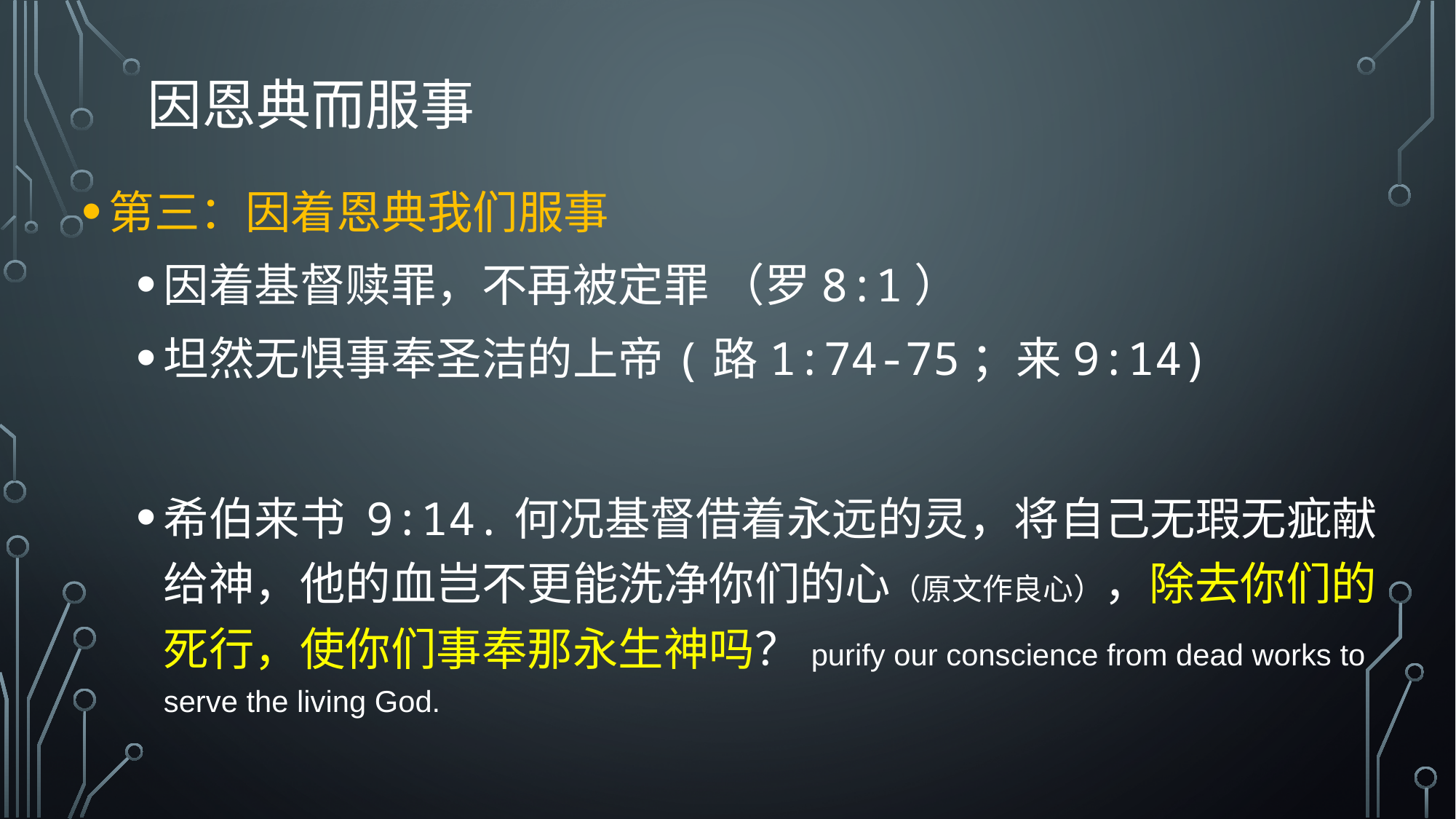

# 因恩典而服事
第三：因着恩典我们服事
因着基督赎罪，不再被定罪 （罗8:1）
坦然无惧事奉圣洁的上帝(路1:74-75；来9:14)

希伯来书 9:14.何况基督借着永远的灵，将自己无瑕无疵献给神，他的血岂不更能洗净你们的心（原文作良心），除去你们的死行，使你们事奉那永生神吗？purify our conscience from dead works to serve the living God.